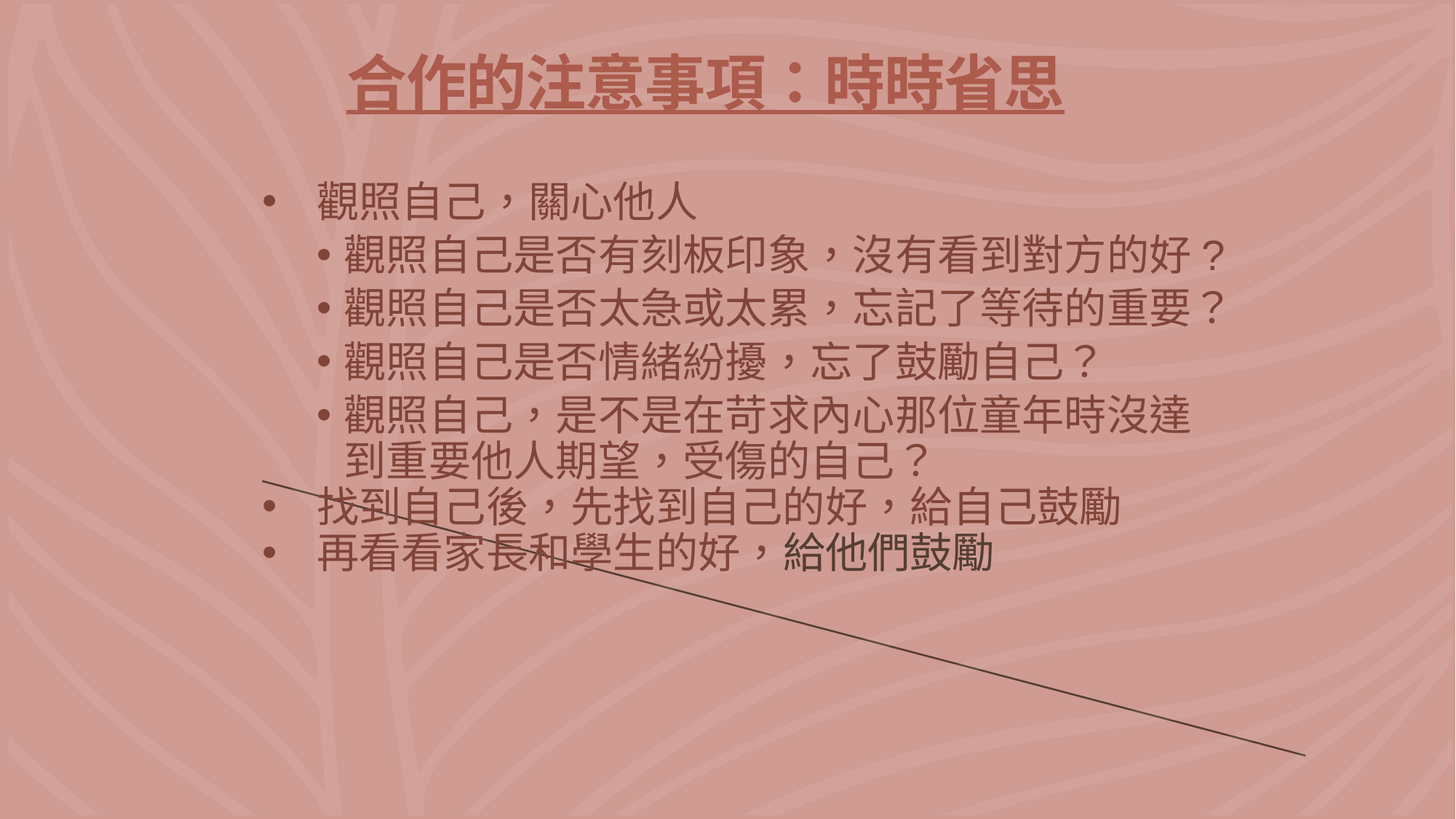

# 合作的注意事項：時時省思
觀照自己，關心他人
觀照自己是否有刻板印象，沒有看到對方的好?
觀照自己是否太急或太累，忘記了等待的重要？
觀照自己是否情緒紛擾，忘了鼓勵自己？
觀照自己，是不是在苛求內心那位童年時沒達到重要他人期望，受傷的自己？
找到自己後，先找到自己的好，給自己鼓勵
再看看家長和學生的好，給他們鼓勵